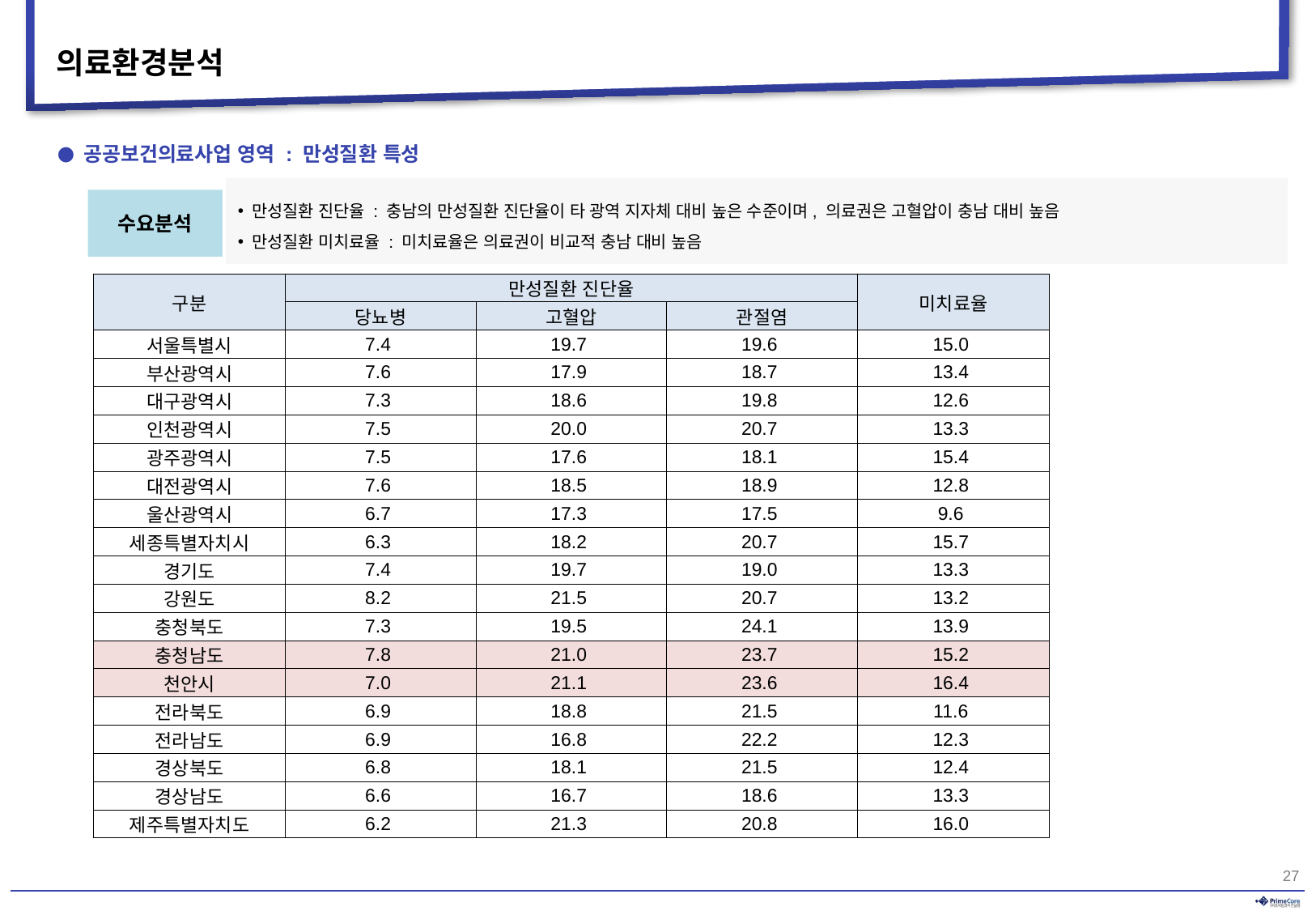

# 의료환경분석
● 공공보건의료사업 영역 : 만성질환 특성

 만성질환 진단율 : 충남의 만성질환 진단율이 타 광역 지자체 대비 높은 수준이며, 의료권은 고혈압이 충남 대비 높음
 만성질환 미치료율 : 미치료율은 의료권이 비교적 충남 대비 높음
수요분석
| 구분 | 만성질환 진단율 |  |  | 미치료율 |
| --- | --- | --- | --- | --- |
|  | 당뇨병 | 고혈압 | 관절염 |  |
| 서울특별시 | 7.4 | 19.7 | 19.6 | 15.0 |
| 부산광역시 | 7.6 | 17.9 | 18.7 | 13.4 |
| 대구광역시 | 7.3 | 18.6 | 19.8 | 12.6 |
| 인천광역시 | 7.5 | 20.0 | 20.7 | 13.3 |
| 광주광역시 | 7.5 | 17.6 | 18.1 | 15.4 |
| 대전광역시 | 7.6 | 18.5 | 18.9 | 12.8 |
| 울산광역시 | 6.7 | 17.3 | 17.5 | 9.6 |
| 세종특별자치시 | 6.3 | 18.2 | 20.7 | 15.7 |
| 경기도 | 7.4 | 19.7 | 19.0 | 13.3 |
| 강원도 | 8.2 | 21.5 | 20.7 | 13.2 |
| 충청북도 | 7.3 | 19.5 | 24.1 | 13.9 |
| 충청남도 | 7.8 | 21.0 | 23.7 | 15.2 |
| 천안시 | 7.0 | 21.1 | 23.6 | 16.4 |
| 전라북도 | 6.9 | 18.8 | 21.5 | 11.6 |
| 전라남도 | 6.9 | 16.8 | 22.2 | 12.3 |
| 경상북도 | 6.8 | 18.1 | 21.5 | 12.4 |
| 경상남도 | 6.6 | 16.7 | 18.6 | 13.3 |
| 제주특별자치도 | 6.2 | 21.3 | 20.8 | 16.0 |